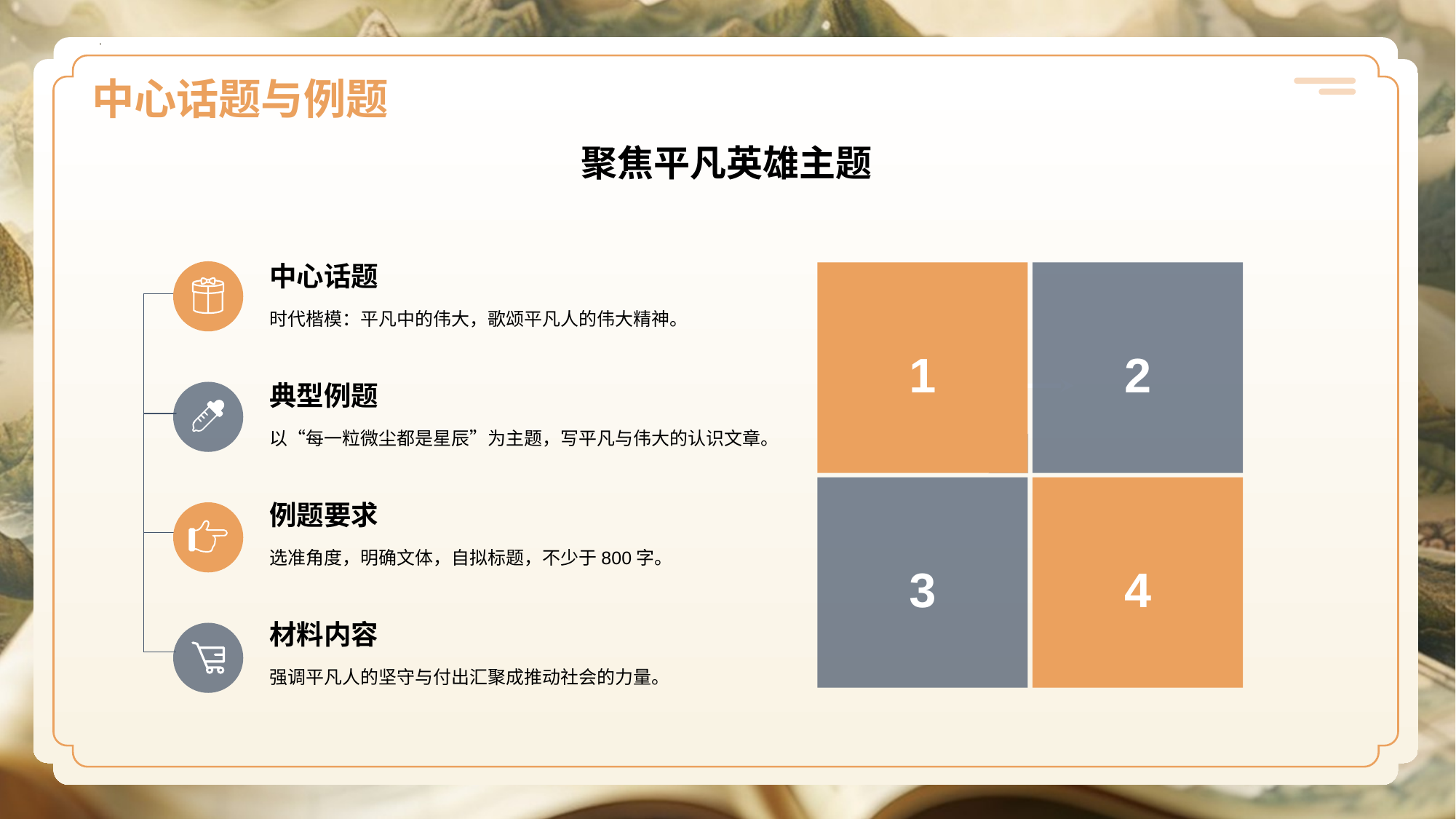

# 中心话题与例题
聚焦平凡英雄主题
中心话题

1

时代楷模：平凡中的伟大，歌颂平凡人的伟大精神。
2
典型例题

以“每一粒微尘都是星辰”为主题，写平凡与伟大的认识文章。

3
例题要求

选准角度，明确文体，自拟标题，不少于800字。
4
材料内容

强调平凡人的坚守与付出汇聚成推动社会的力量。